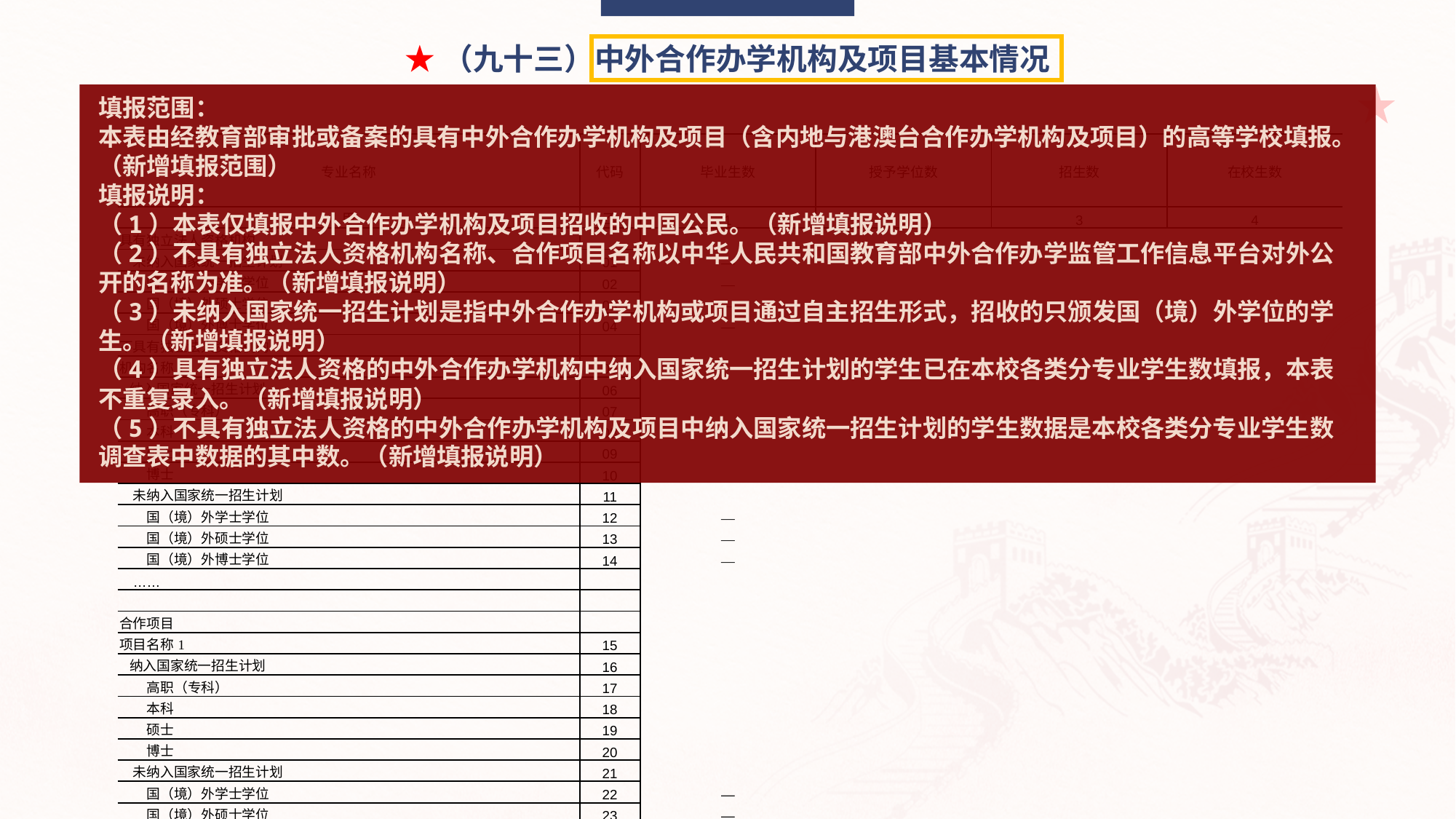

★（九十三）中外合作办学机构及项目基本情况

填报范围：
本表由经教育部审批或备案的具有中外合作办学机构及项目（含内地与港澳台合作办学机构及项目）的高等学校填报。（新增填报范围）
填报说明：
（1）本表仅填报中外合作办学机构及项目招收的中国公民。（新增填报说明）
（2）不具有独立法人资格机构名称、合作项目名称以中华人民共和国教育部中外合作办学监管工作信息平台对外公开的名称为准。（新增填报说明）
（3）未纳入国家统一招生计划是指中外合作办学机构或项目通过自主招生形式，招收的只颁发国（境）外学位的学生。（新增填报说明）
（4）具有独立法人资格的中外合作办学机构中纳入国家统一招生计划的学生已在本校各类分专业学生数填报，本表不重复录入。（新增填报说明）
（5）不具有独立法人资格的中外合作办学机构及项目中纳入国家统一招生计划的学生数据是本校各类分专业学生数调查表中数据的其中数。（新增填报说明）

| 专业名称 | 代码 | 毕业生数 | 授予学位数 | 招生数 | 在校生数 |
| --- | --- | --- | --- | --- | --- |
| 甲 | 乙 | 1 | 2 | 3 | 4 |
| 具有独立法人资格机构 |  |  |  |  |  |
| 未纳入国家统一招生计划 | 01 | — |  |  |  |
| 国（境）外学士学位 | 02 | — |  |  |  |
| 国（境）外硕士学位 | 03 | — |  |  |  |
| 国（境）外博士学位 | 04 | — |  |  |  |
| 不具有独立法人资格机构 |  |  |  |  |  |
| 机构名称1 | 05 |  |  |  |  |
| 纳入国家统一招生计划 | 06 |  |  |  |  |
| 高职（专科） | 07 |  |  |  |  |
| 本科 | 08 |  |  |  |  |
| 硕士 | 09 |  |  |  |  |
| 博士 | 10 |  |  |  |  |
| 未纳入国家统一招生计划 | 11 |  |  |  |  |
| 国（境）外学士学位 | 12 | — |  |  |  |
| 国（境）外硕士学位 | 13 | — |  |  |  |
| 国（境）外博士学位 | 14 | — |  |  |  |
| …… |  |  |  |  |  |
|  |  |  |  |  |  |
| 合作项目 |  |  |  |  |  |
| 项目名称1 | 15 |  |  |  |  |
| 纳入国家统一招生计划 | 16 |  |  |  |  |
| 高职（专科） | 17 |  |  |  |  |
| 本科 | 18 |  |  |  |  |
| 硕士 | 19 |  |  |  |  |
| 博士 | 20 |  |  |  |  |
| 未纳入国家统一招生计划 | 21 |  |  |  |  |
| 国（境）外学士学位 | 22 | — |  |  |  |
| 国（境）外硕士学位 | 23 | — |  |  |  |
| 国（境）外博士学位 | 24 | — |  |  |  |
| …… |  |  |  |  |  |